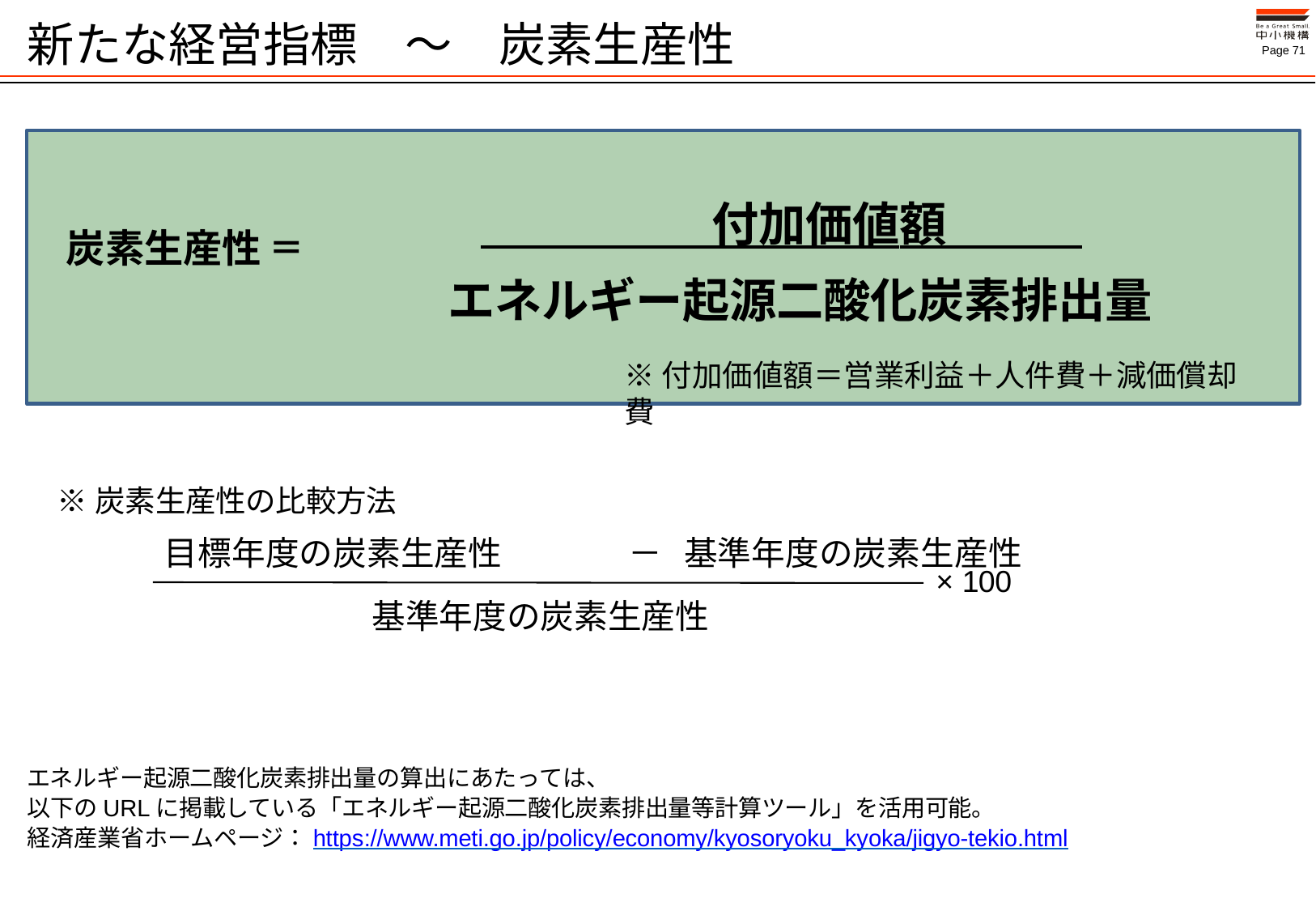

# 新たな経営指標　～　炭素生産性

炭素生産性 ＝ 　	    　　　　付加価値額
　　　エネルギー起源二酸化炭素排出量
※付加価値額＝営業利益＋人件費＋減価償却費
※炭素生産性の比較方法
目標年度の炭素生産性	－	基準年度の炭素生産性
× 100
基準年度の炭素生産性

エネルギー起源二酸化炭素排出量の算出にあたっては、
以下のURLに掲載している「エネルギー起源二酸化炭素排出量等計算ツール」を活用可能。
経済産業省ホームページ：https://www.meti.go.jp/policy/economy/kyosoryoku_kyoka/jigyo-tekio.html